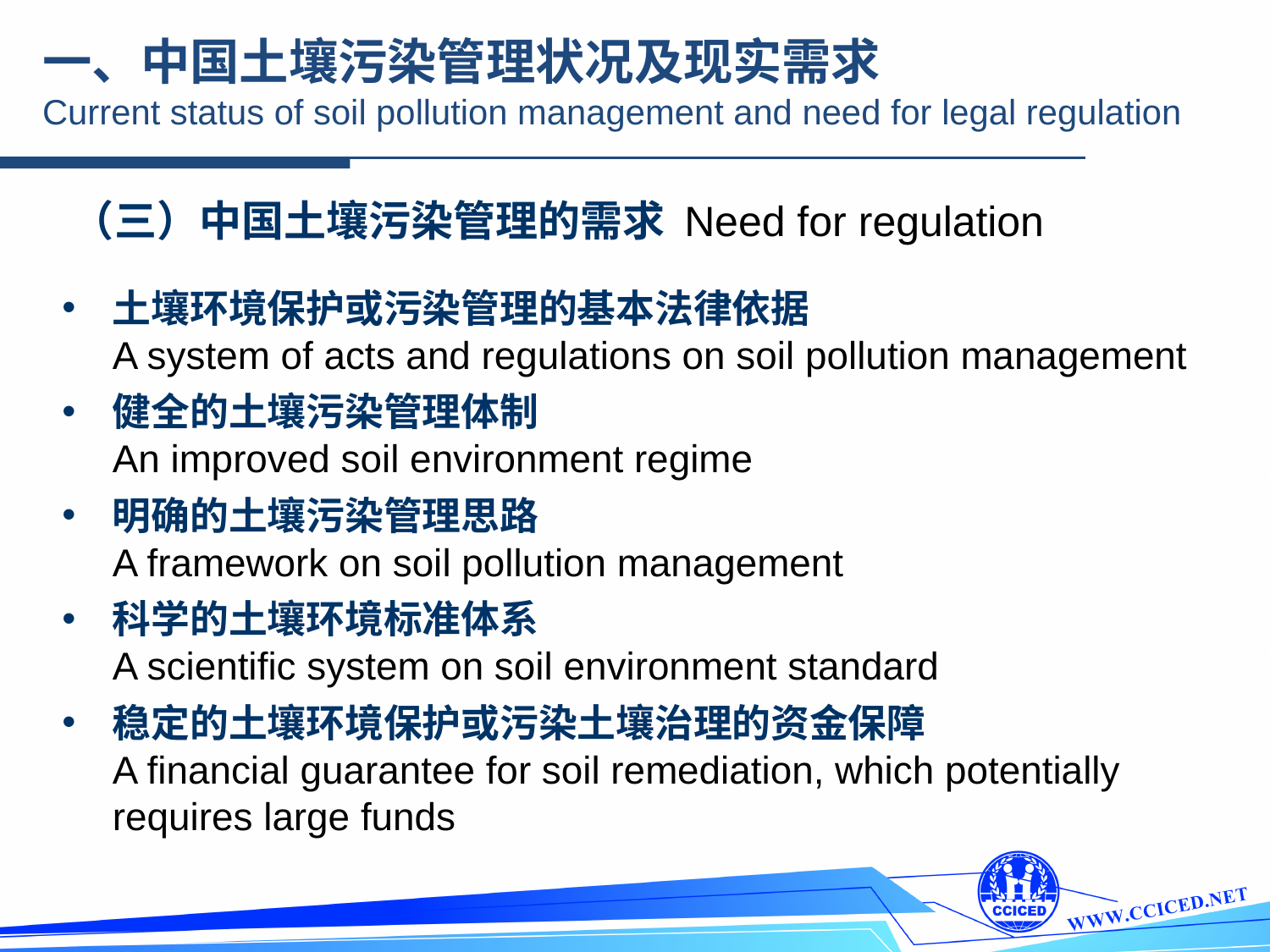

一、中国土壤污染管理状况及现实需求
Current status of soil pollution management and need for legal regulation
（三）中国土壤污染管理的需求 Need for regulation
土壤环境保护或污染管理的基本法律依据
A system of acts and regulations on soil pollution management
健全的土壤污染管理体制
An improved soil environment regime
明确的土壤污染管理思路
A framework on soil pollution management
科学的土壤环境标准体系
A scientific system on soil environment standard
稳定的土壤环境保护或污染土壤治理的资金保障
A financial guarantee for soil remediation, which potentially requires large funds